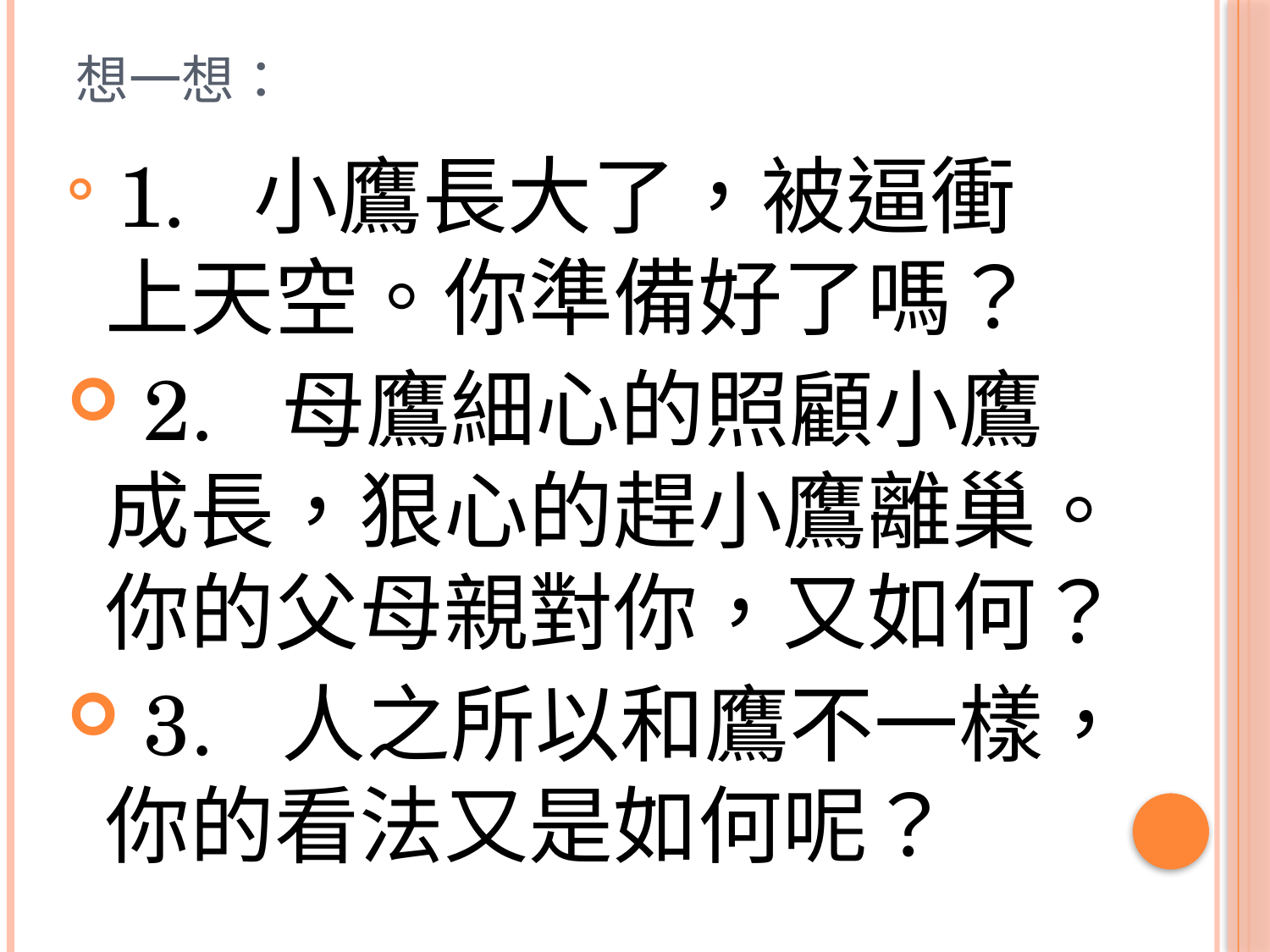

# 想一想：
 1.  小鷹長大了，被逼衝上天空。你準備好了嗎？
 2.  母鷹細心的照顧小鷹成長，狠心的趕小鷹離巢。你的父母親對你，又如何？
 3.  人之所以和鷹不一樣，你的看法又是如何呢？